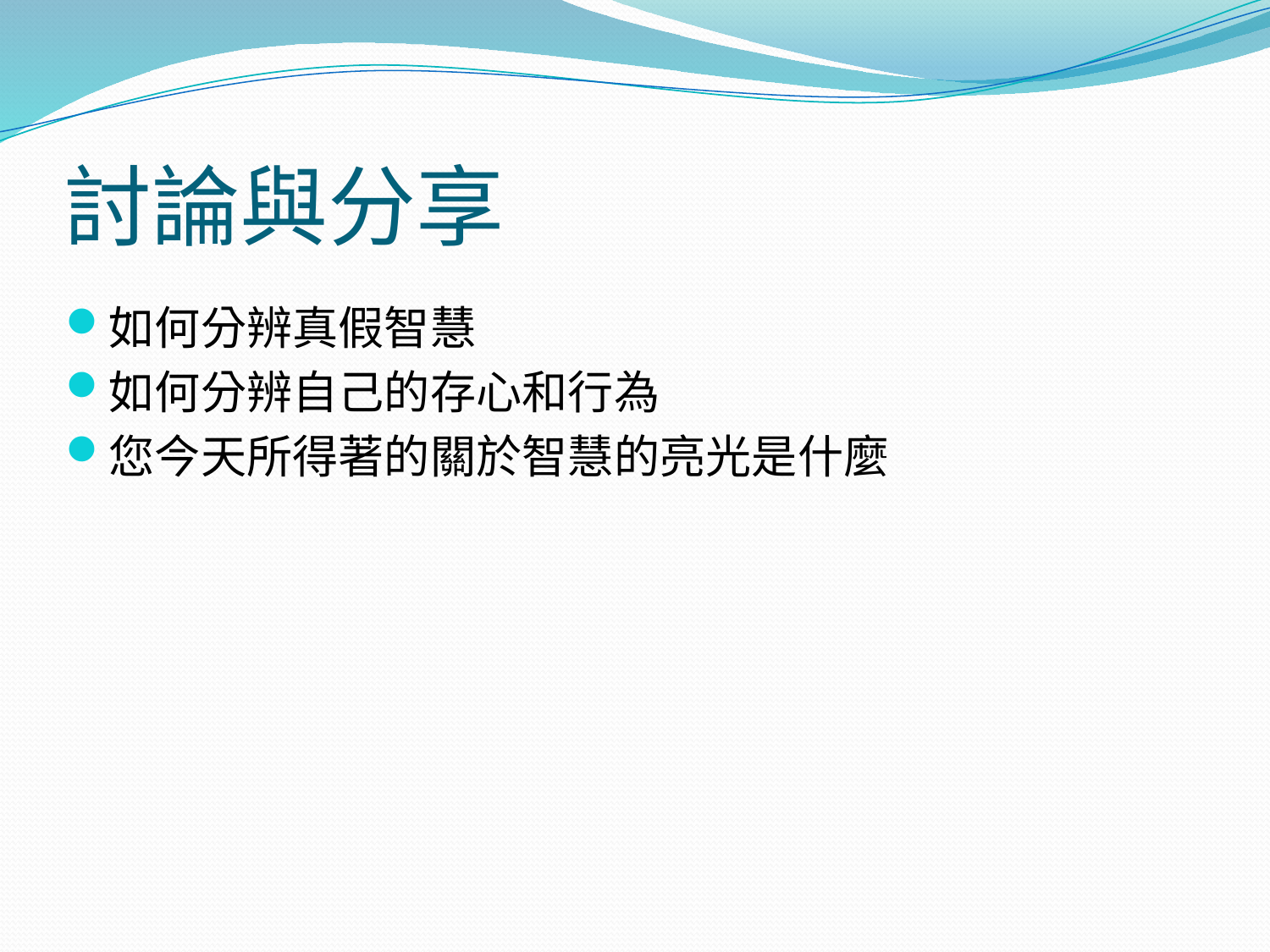

# 討論與分享
如何分辨真假智慧
如何分辨自己的存心和行為
您今天所得著的關於智慧的亮光是什麼